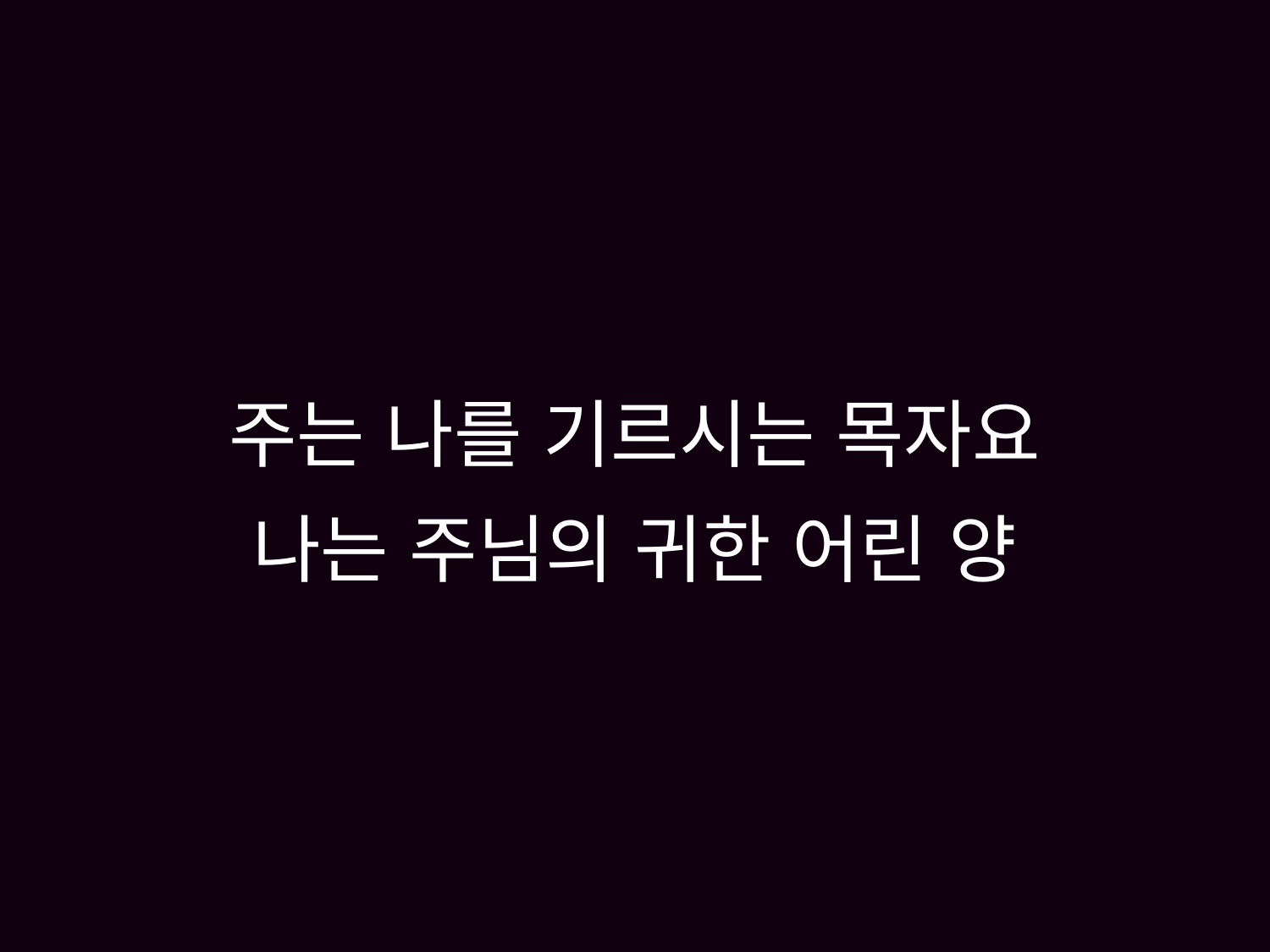

# 주는 나를 기르시는 목자요 나는 주님의 귀한 어린 양